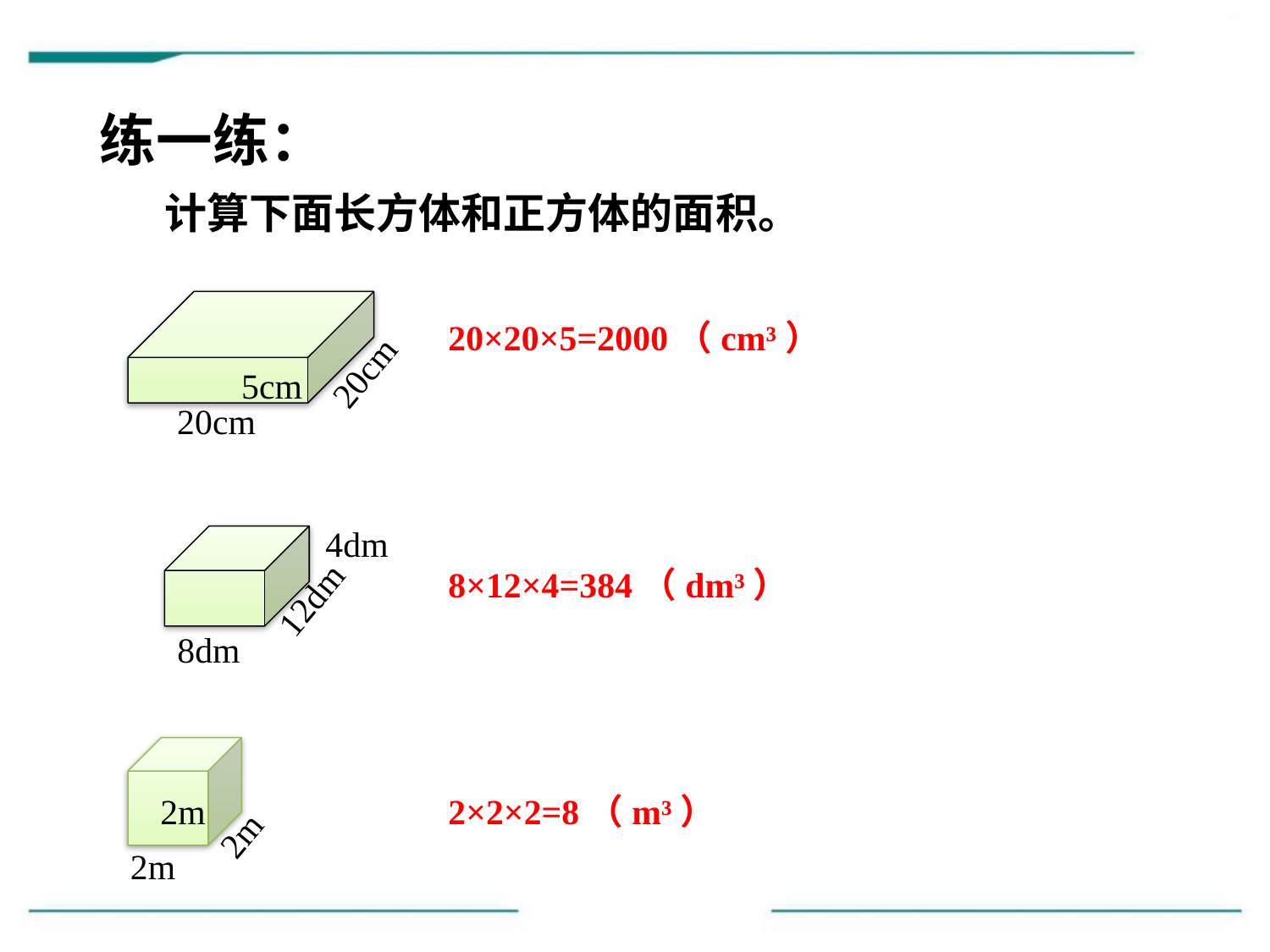

练一练：
    计算下面长方体和正方体的面积。

20cm
5cm
20cm
20×20×5=2000（cm³）
4dm

12dm
8dm
8×12×4=384（dm³）

2m
2m
2m
2×2×2=8（m³）